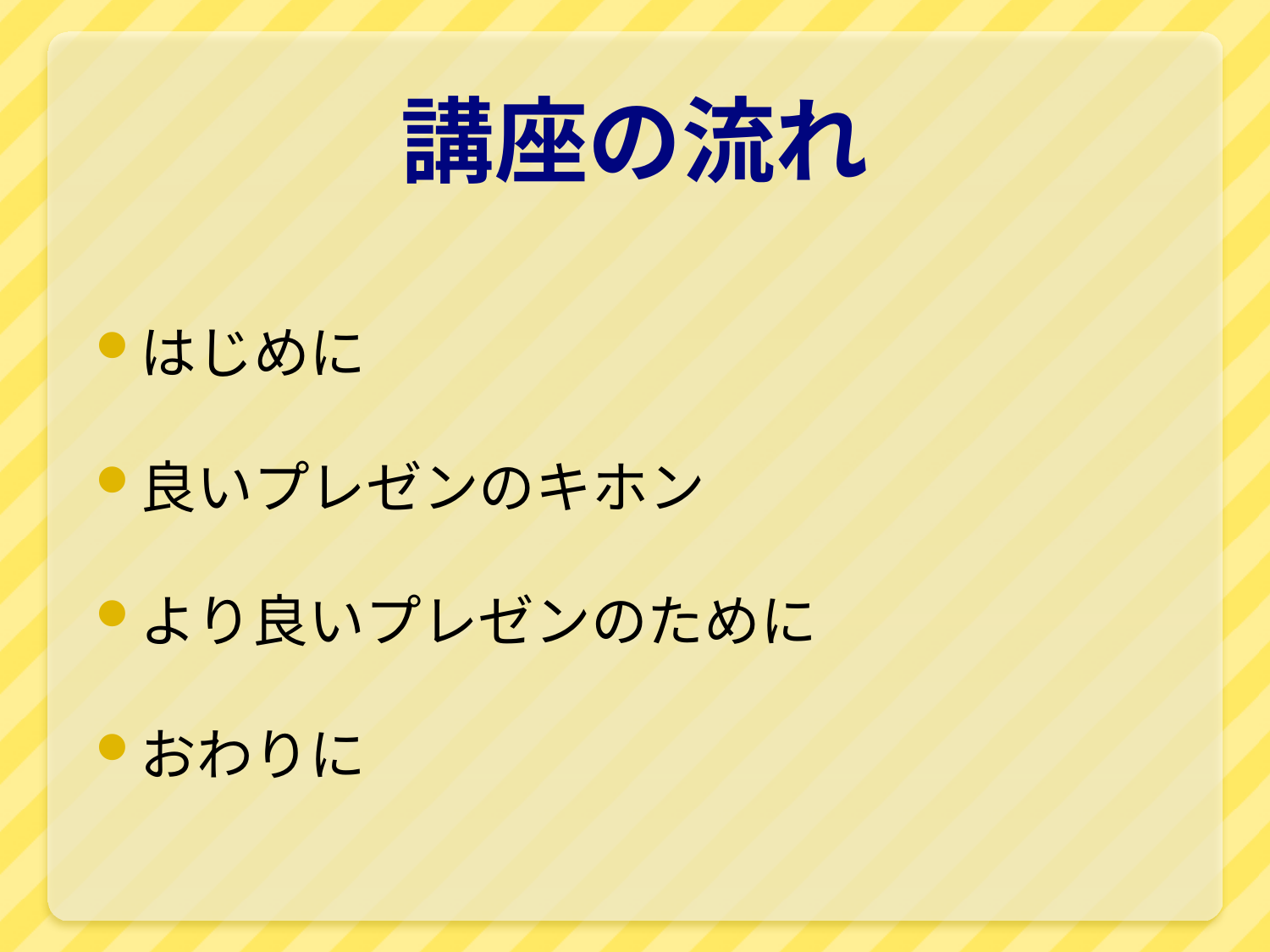

# 講座の流れ
はじめに
良いプレゼンのキホン
より良いプレゼンのために
おわりに